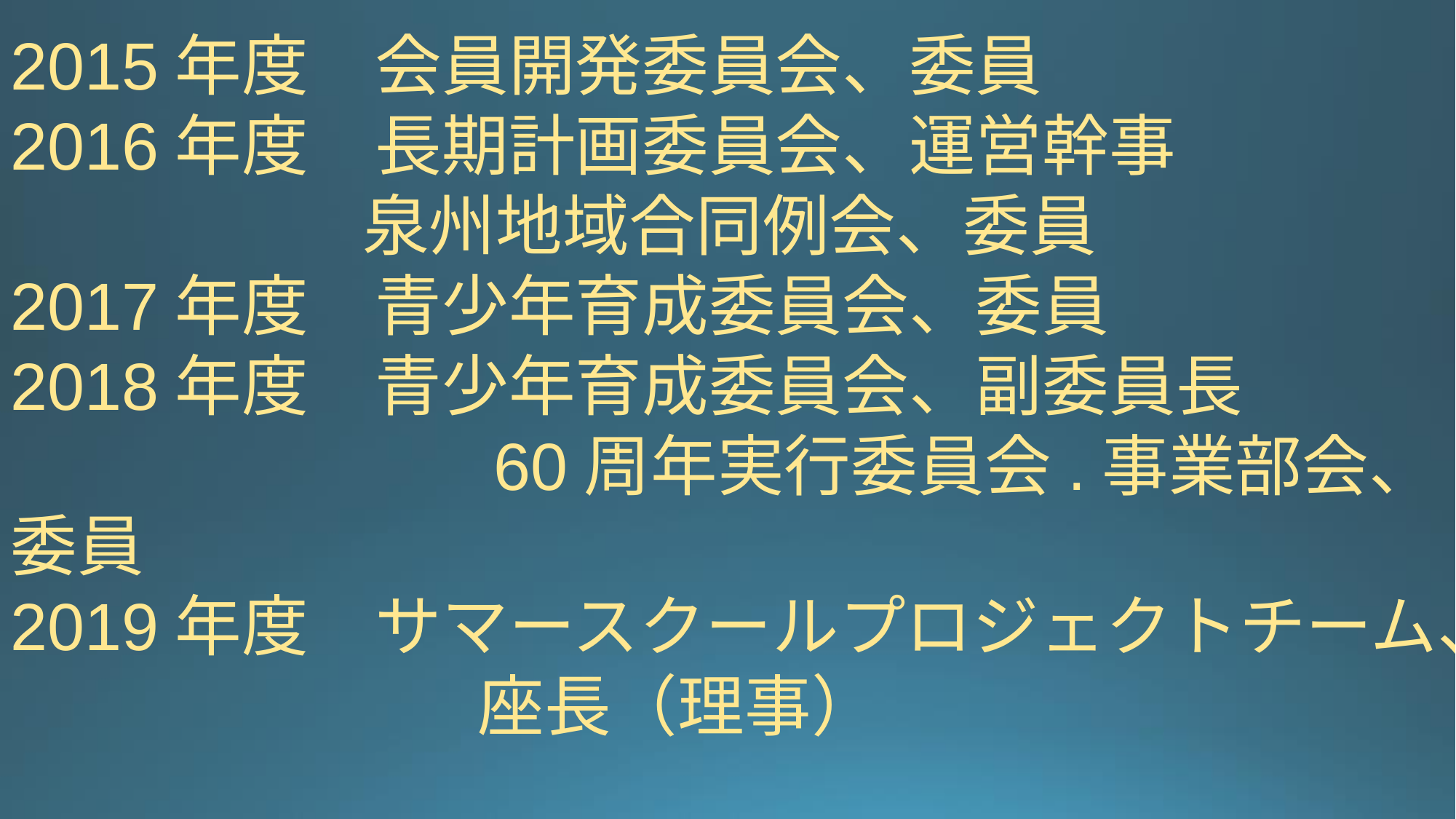

2015年度　会員開発委員会、委員
2016年度　長期計画委員会、運営幹事
		　　泉州地域合同例会、委員
2017年度　青少年育成委員会、委員
2018年度　青少年育成委員会、副委員長
　　　　　　　60周年実行委員会.事業部会、委員
2019年度　サマースクールプロジェクトチーム、
　　　　　　　座長（理事）